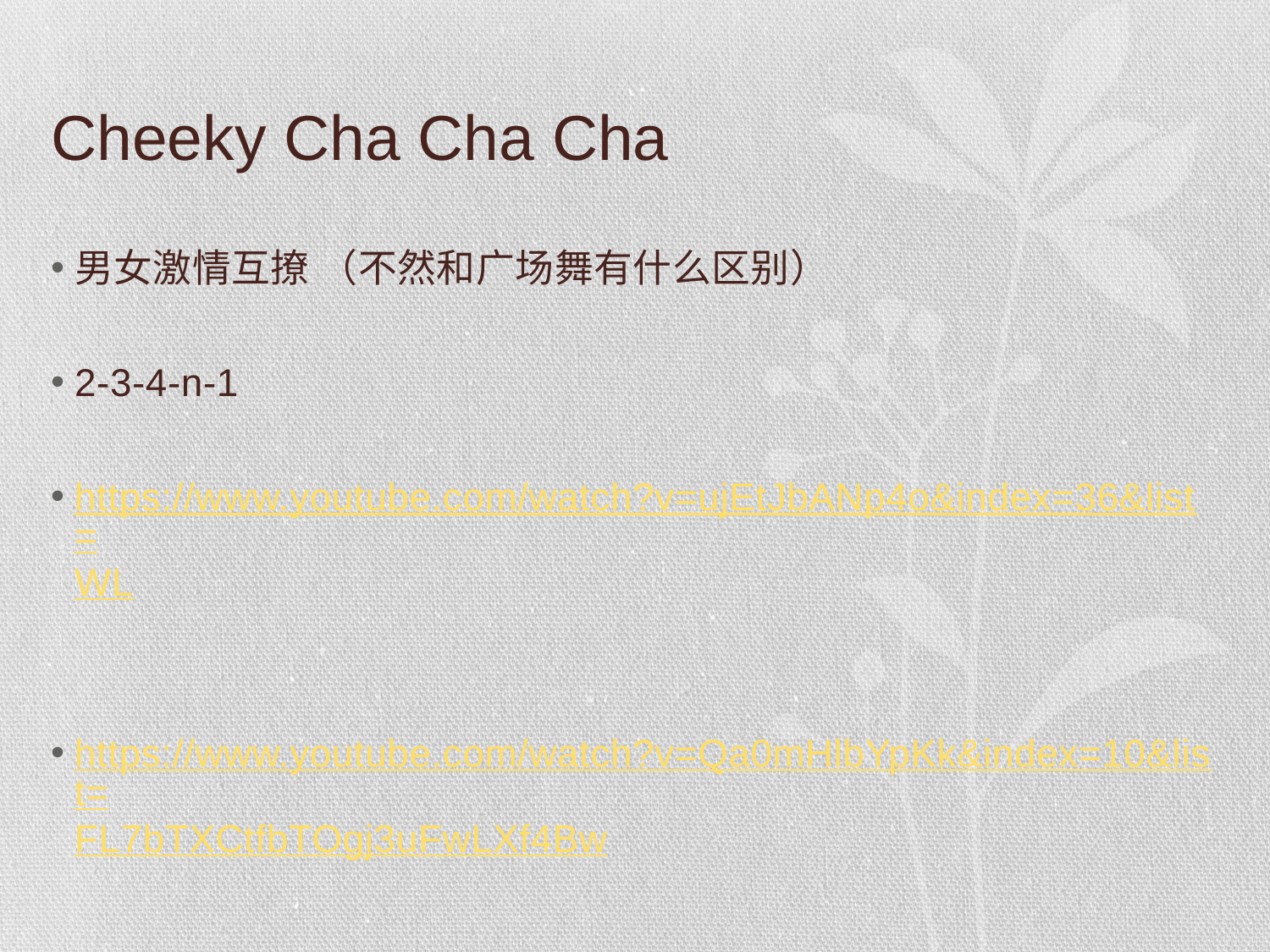

# Cheeky Cha Cha Cha

男女激情互撩 （不然和广场舞有什么区别）

2-3-4-n-1

https://www.youtube.com/watch?v=ujEtJbANp4o&index=36&list=WL

https://www.youtube.com/watch?v=Qa0mHlbYpKk&index=10&list=FL7bTXCtfbTOgj3uFwLXf4Bw